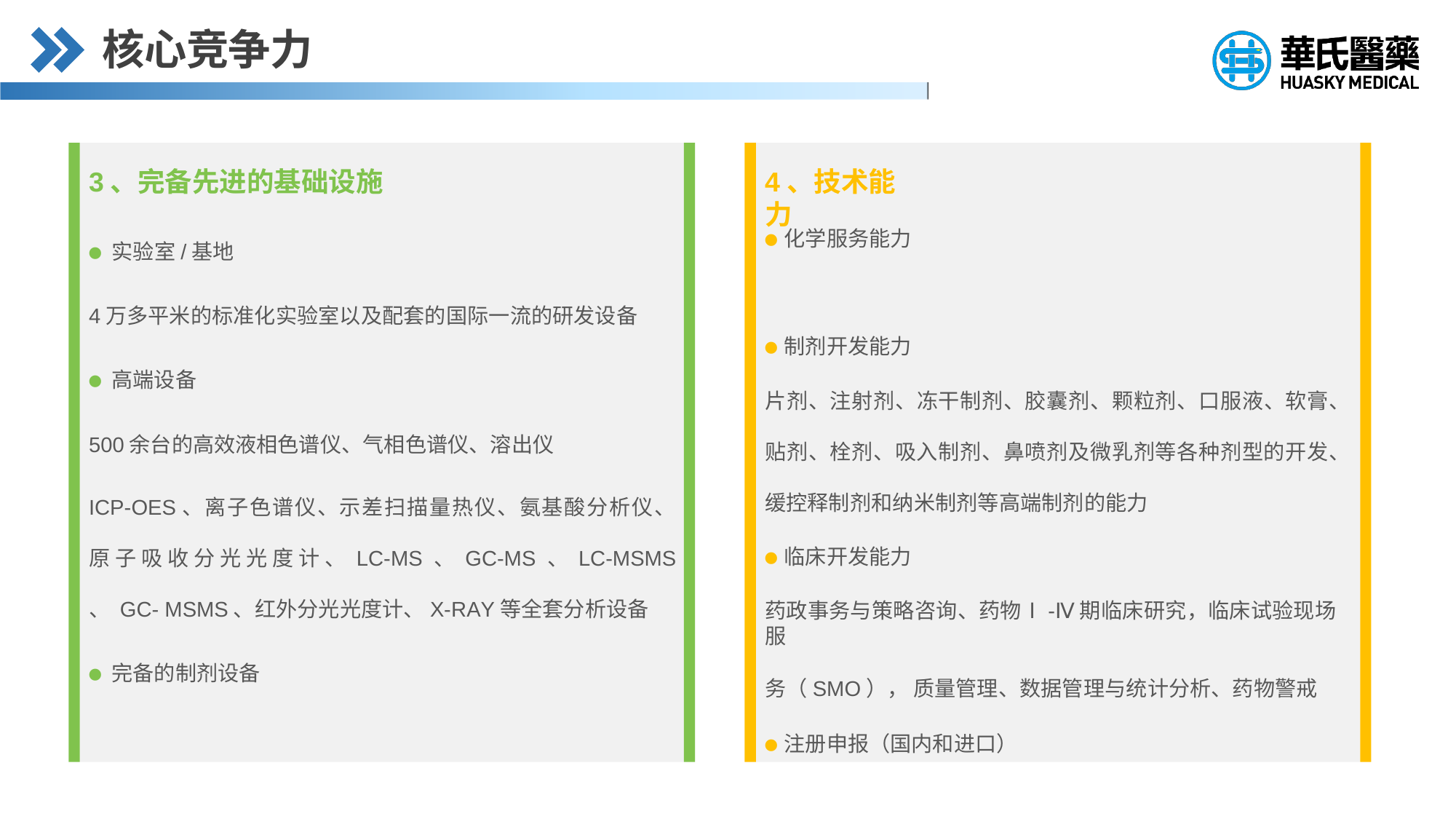

# 核心竞争力

3、完备先进的基础设施

⚫ 实验室/基地

4万多平米的标准化实验室以及配套的国际一流的研发设备

⚫ 高端设备

500余台的高效液相色谱仪、气相色谱仪、溶出仪
ICP-OES、离子色谱仪、示差扫描量热仪、氨基酸分析仪、原 子 吸 收 分 光 光 度 计 、 LC-MS 、 GC-MS 、 LC-MSMS 、 GC- MSMS、红外分光光度计、X-RAY等全套分析设备

⚫ 完备的制剂设备
4、技术能力
⚫  化学服务能力
⚫  制剂开发能力
片剂、注射剂、冻干制剂、胶囊剂、颗粒剂、口服液、软膏、
贴剂、栓剂、吸入制剂、鼻喷剂及微乳剂等各种剂型的开发、 缓控释制剂和纳米制剂等高端制剂的能力
⚫  临床开发能力
药政事务与策略咨询、药物Ⅰ-Ⅳ期临床研究，临床试验现场服

务（SMO）， 质量管理、数据管理与统计分析、药物警戒

⚫  注册申报（国内和进口）